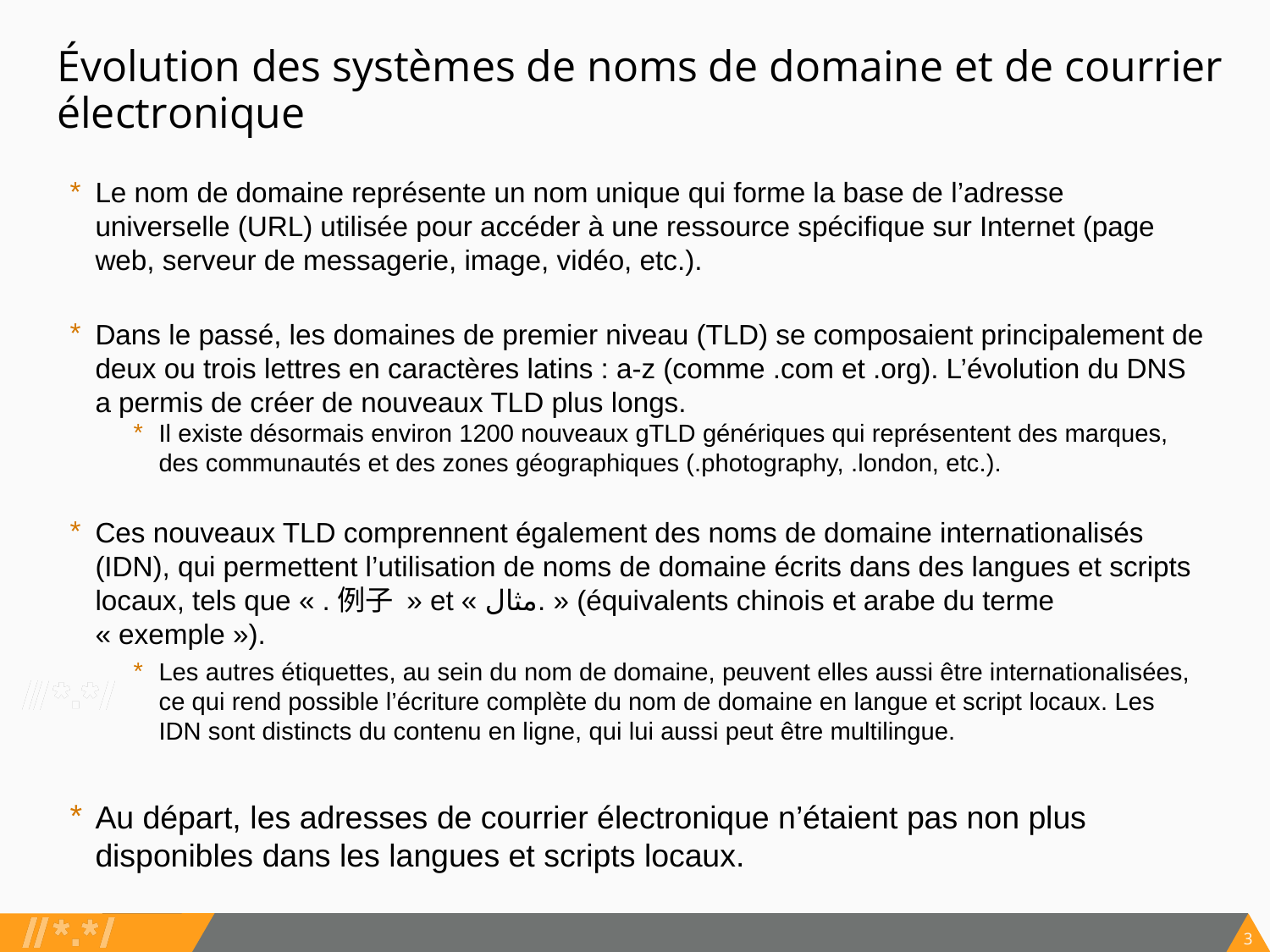

# Évolution des systèmes de noms de domaine et de courrier électronique
Le nom de domaine représente un nom unique qui forme la base de l’adresse universelle (URL) utilisée pour accéder à une ressource spécifique sur Internet (page web, serveur de messagerie, image, vidéo, etc.).

Dans le passé, les domaines de premier niveau (TLD) se composaient principalement de deux ou trois lettres en caractères latins : a-z (comme .com et .org). L’évolution du DNS a permis de créer de nouveaux TLD plus longs.
Il existe désormais environ 1200 nouveaux gTLD génériques qui représentent des marques, des communautés et des zones géographiques (.photography, .london, etc.).

Ces nouveaux TLD comprennent également des noms de domaine internationalisés (IDN), qui permettent l’utilisation de noms de domaine écrits dans des langues et scripts locaux, tels que « .例子 » et « مثال. » (équivalents chinois et arabe du terme « exemple »).
Les autres étiquettes, au sein du nom de domaine, peuvent elles aussi être internationalisées, ce qui rend possible l’écriture complète du nom de domaine en langue et script locaux. Les IDN sont distincts du contenu en ligne, qui lui aussi peut être multilingue.

Au départ, les adresses de courrier électronique n’étaient pas non plus disponibles dans les langues et scripts locaux.